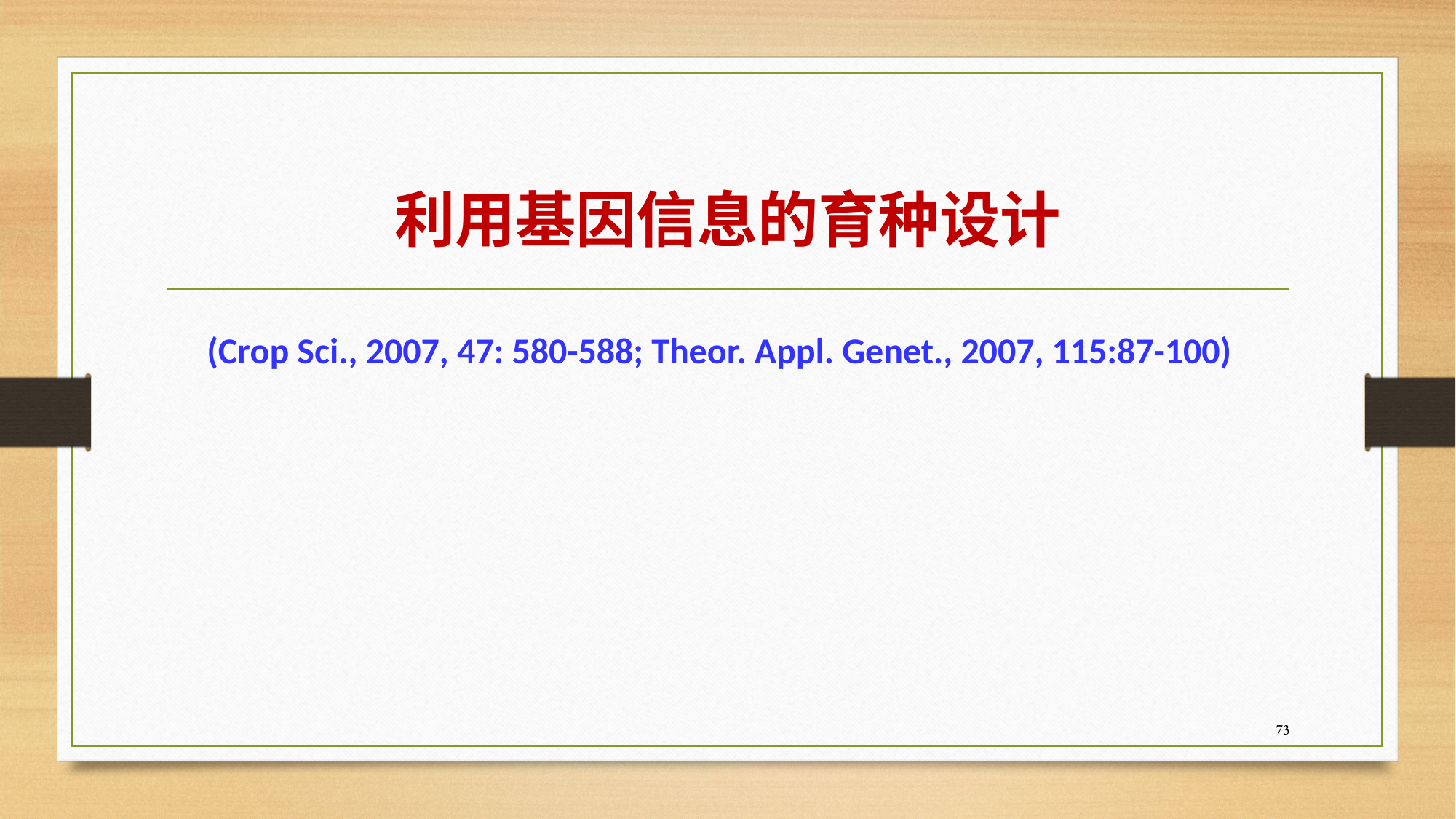

# 利用基因信息的育种设计 (Crop Sci., 2007, 47: 580-588; Theor. Appl. Genet., 2007, 115:87-100)
73